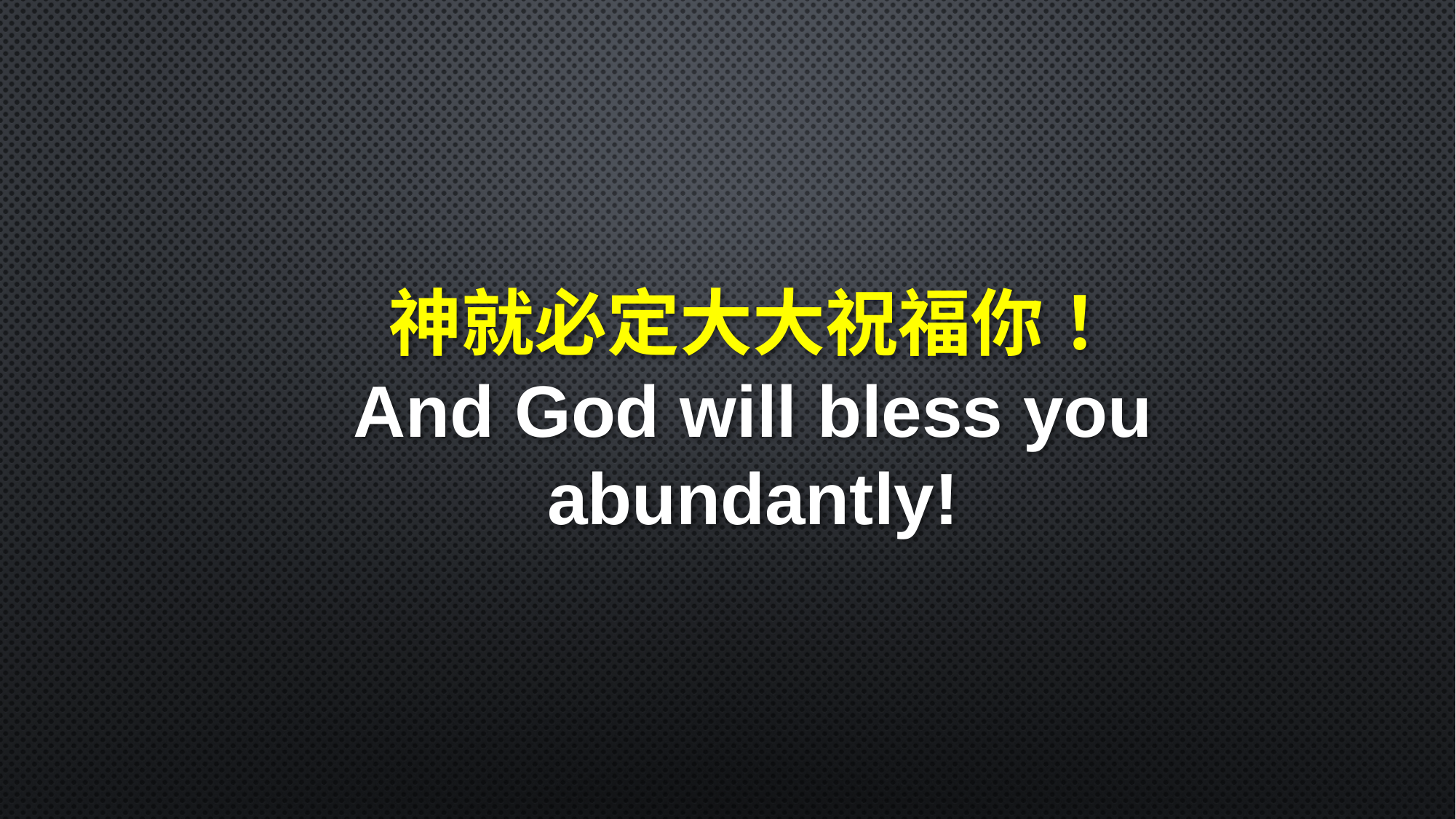

神就必定大大祝福你！
And God will bless you abundantly!